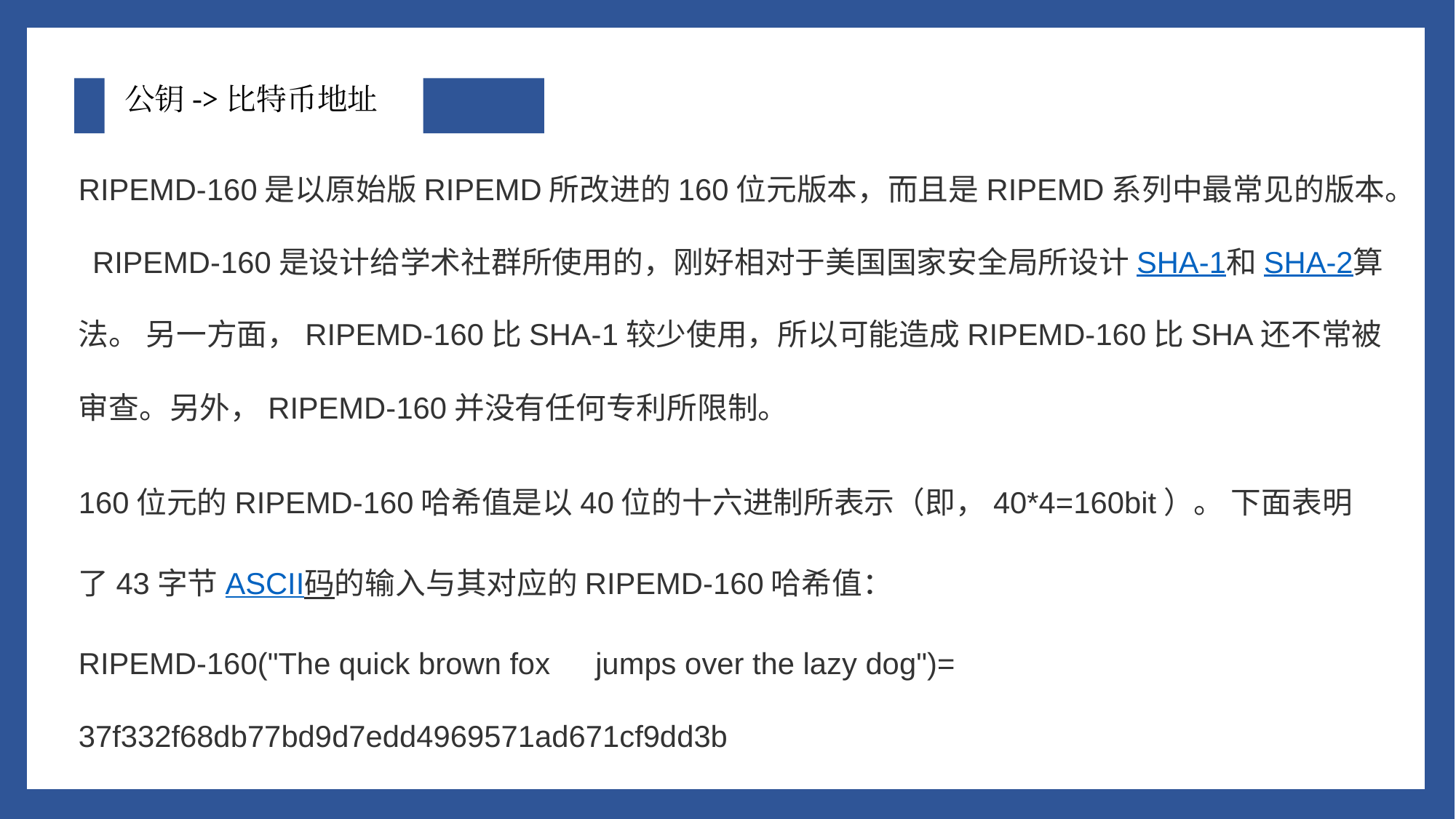

# 公钥->比特币地址
RIPEMD-160是以原始版RIPEMD所改进的160位元版本，而且是RIPEMD系列中最常见的版本。 RIPEMD-160是设计给学术社群所使用的，刚好相对于美国国家安全局所设计SHA-1和SHA-2算法。 另一方面，RIPEMD-160比SHA-1较少使用，所以可能造成RIPEMD-160比SHA还不常被审查。另外，RIPEMD-160并没有任何专利所限制。
160位元的RIPEMD-160哈希值是以40位的十六进制所表示（即，40*4=160bit）。 下面表明了43字节ASCII码的输入与其对应的RIPEMD-160哈希值：
RIPEMD-160("The quick brown fox　jumps over the lazy dog")= 37f332f68db77bd9d7edd4969571ad671cf9dd3b